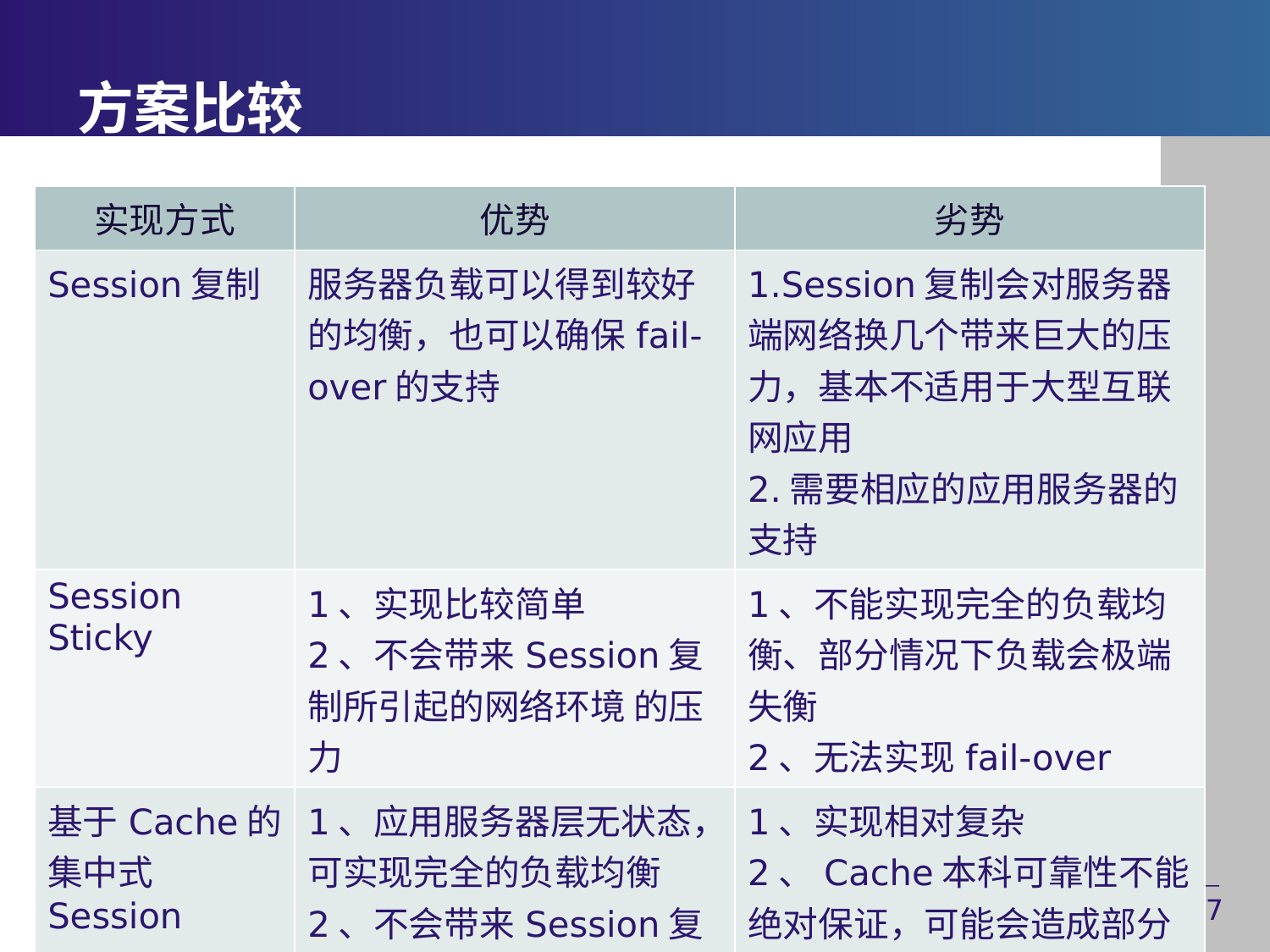

# 方案比较
| 实现方式 | 优势 | 劣势 |
| --- | --- | --- |
| Session复制 | 服务器负载可以得到较好的均衡，也可以确保fail-over的支持 | 1.Session复制会对服务器端网络换几个带来巨大的压力，基本不适用于大型互联网应用 2.需要相应的应用服务器的支持 |
| Session Sticky | 1、实现比较简单 2、不会带来Session复制所引起的网络环境 的压力 | 1、不能实现完全的负载均衡、部分情况下负载会极端失衡 2、无法实现fail-over |
| 基于Cache的集中式Session | 1、应用服务器层无状态，可实现完全的负载均衡 2、不会带来Session复制所引起的网络问题 | 1、实现相对复杂 2、Cache本科可靠性不能绝对保证，可能会造成部分Session的丢失 |